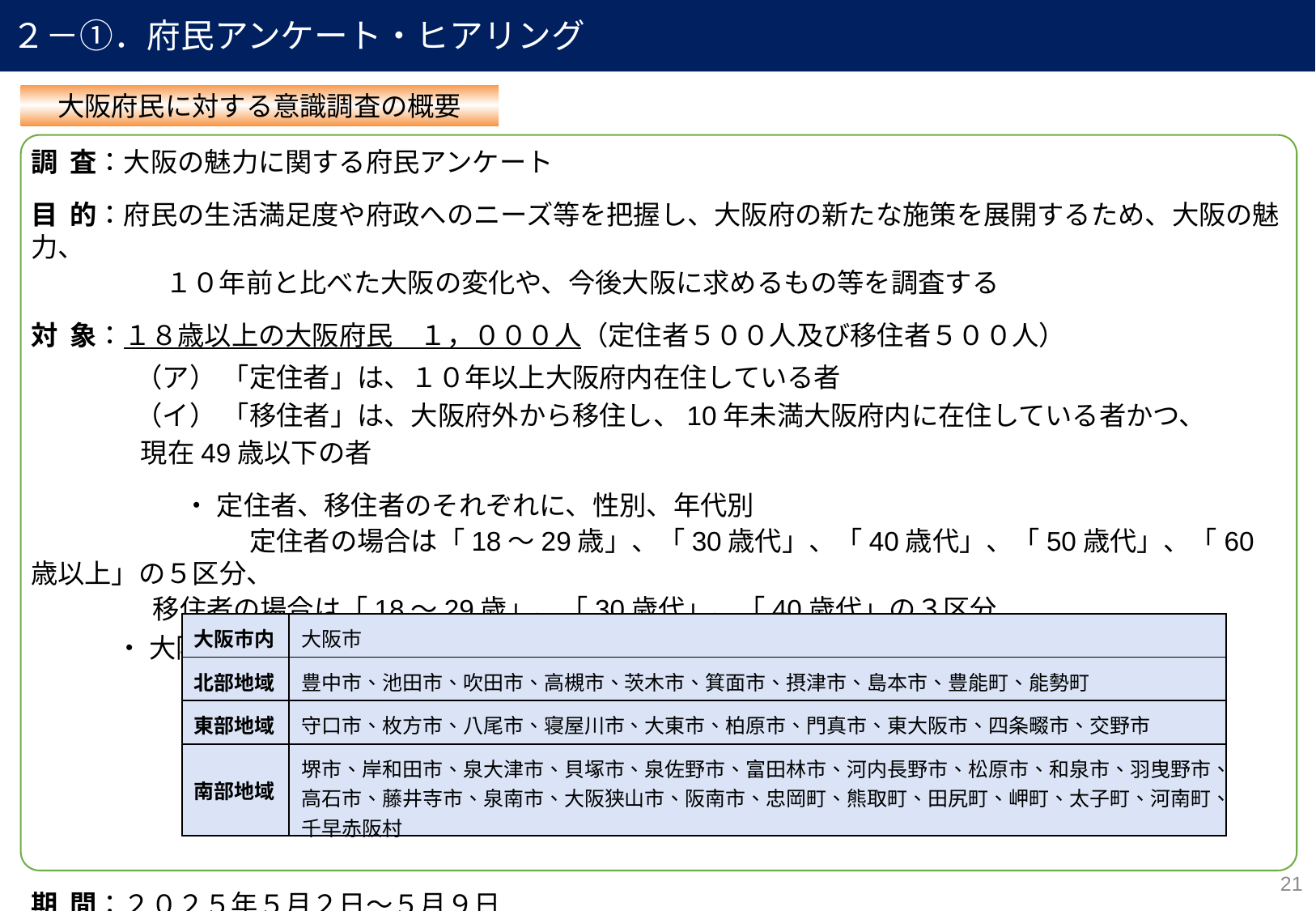

２－①．府民アンケート・ヒアリング
大阪府民に対する意識調査の概要
調  査：大阪の魅力に関する府民アンケート
目  的：府民の生活満足度や府政へのニーズ等を把握し、大阪府の新たな施策を展開するため、大阪の魅力、
　　　　　１０年前と比べた大阪の変化や、今後大阪に求めるもの等を調査する
対  象：１８歳以上の大阪府民　１，０００人（定住者５００人及び移住者５００人）
　　    　（ア） 「定住者」は、１０年以上大阪府内在住している者
　　    　（イ） 「移住者」は、大阪府外から移住し、10年未満大阪府内に在住している者かつ、
                 現在49歳以下の者
　　　　　   ・ 定住者、移住者のそれぞれに、性別、年代別
　　　　　   　　  定住者の場合は「18～29歳」、「30歳代」、「40歳代」、「50歳代」、「60歳以上」の５区分、
                   移住者の場合は「18～29歳」、「30歳代」、「40歳代」の３区分
             ・ 大阪府の43市町村を以下の地域別

期  間：２０２５年５月２日～５月９日

| 大阪市内 | 大阪市 |
| --- | --- |
| 北部地域 | 豊中市、池田市、吹田市、高槻市、茨木市、箕面市、摂津市、島本市、豊能町、能勢町 |
| 東部地域 | 守口市、枚方市、八尾市、寝屋川市、大東市、柏原市、門真市、東大阪市、四条畷市、交野市 |
| 南部地域 | 堺市、岸和田市、泉大津市、貝塚市、泉佐野市、富田林市、河内長野市、松原市、和泉市、羽曳野市、高石市、藤井寺市、泉南市、大阪狭山市、阪南市、忠岡町、熊取町、田尻町、岬町、太子町、河南町、千早赤阪村 |
21